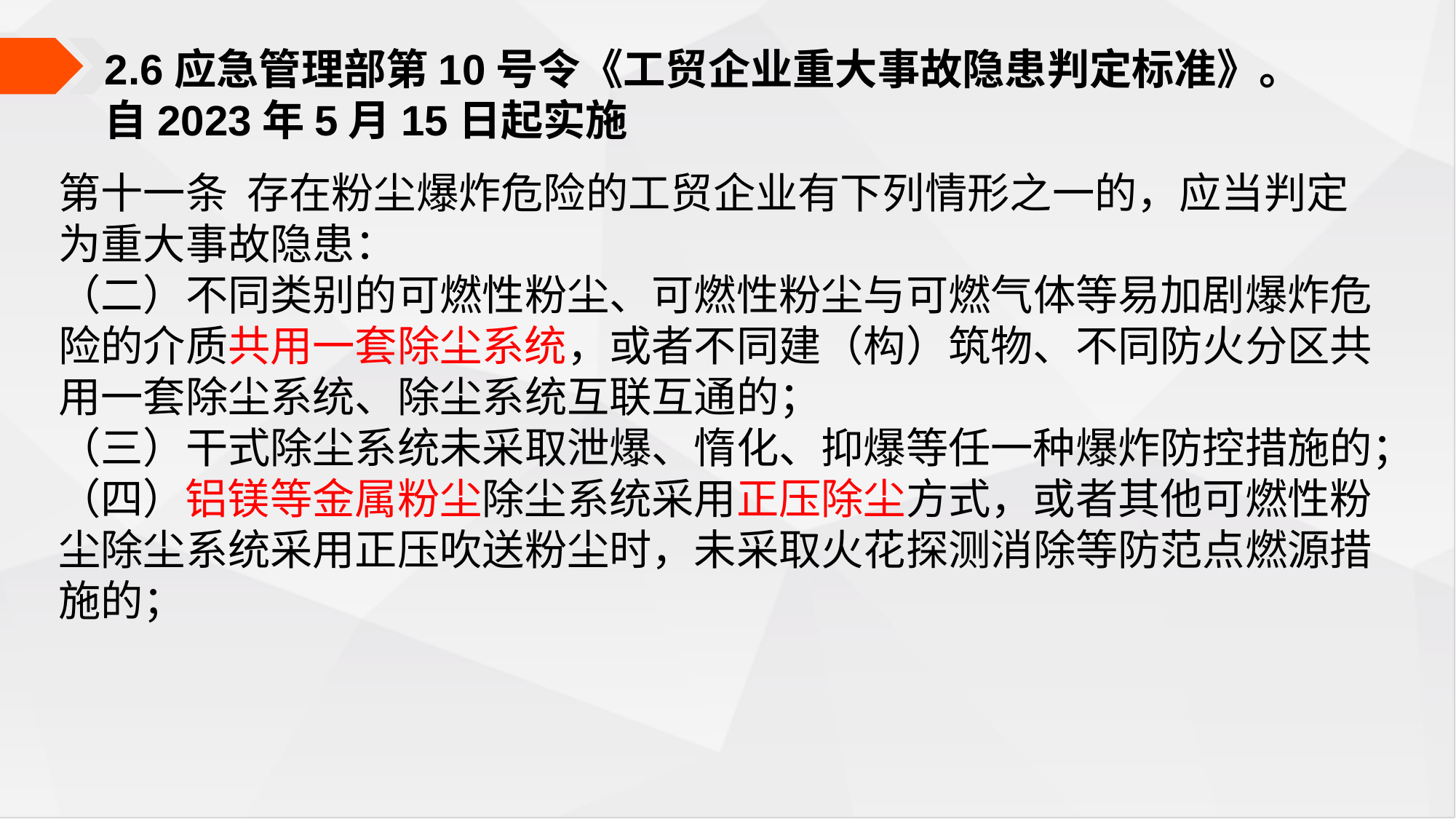

2.6应急管理部第10号令《工贸企业重大事故隐患判定标准》。自2023年5月15日起实施

第十一条  存在粉尘爆炸危险的工贸企业有下列情形之一的，应当判定为重大事故隐患：
（二）不同类别的可燃性粉尘、可燃性粉尘与可燃气体等易加剧爆炸危险的介质共用一套除尘系统，或者不同建（构）筑物、不同防火分区共用一套除尘系统、除尘系统互联互通的；
（三）干式除尘系统未采取泄爆、惰化、抑爆等任一种爆炸防控措施的；
（四）铝镁等金属粉尘除尘系统采用正压除尘方式，或者其他可燃性粉尘除尘系统采用正压吹送粉尘时，未采取火花探测消除等防范点燃源措施的；